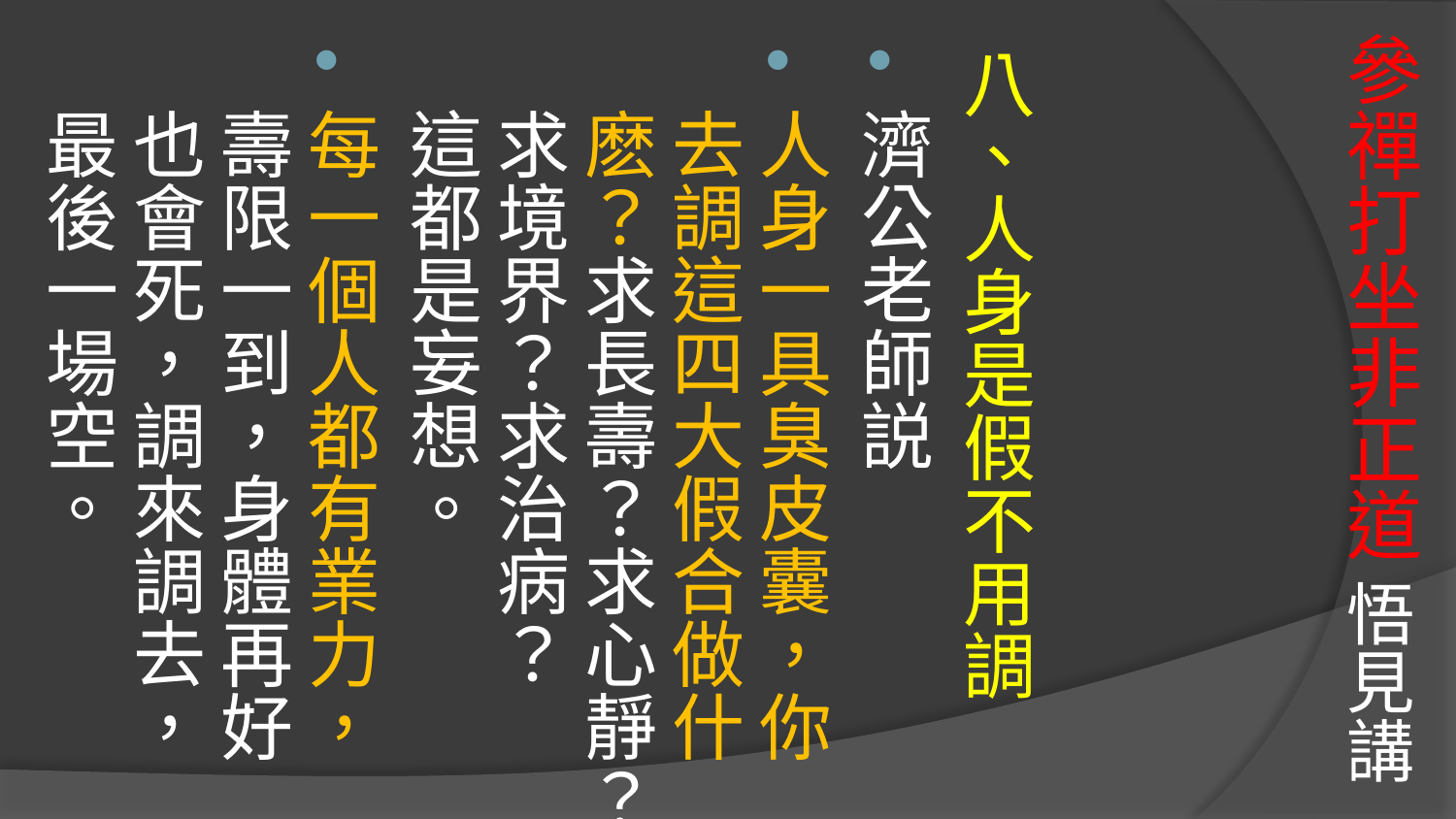

# 參禪打坐非正道 悟見講
八、人身是假不用調
濟公老師説
人身一具臭皮囊，你去調這四大假合做什麽？求長壽？求心靜？求境界？求治病？
這都是妄想。
每一個人都有業力，壽限一到，身體再好也會死，調來調去，最後一場空。